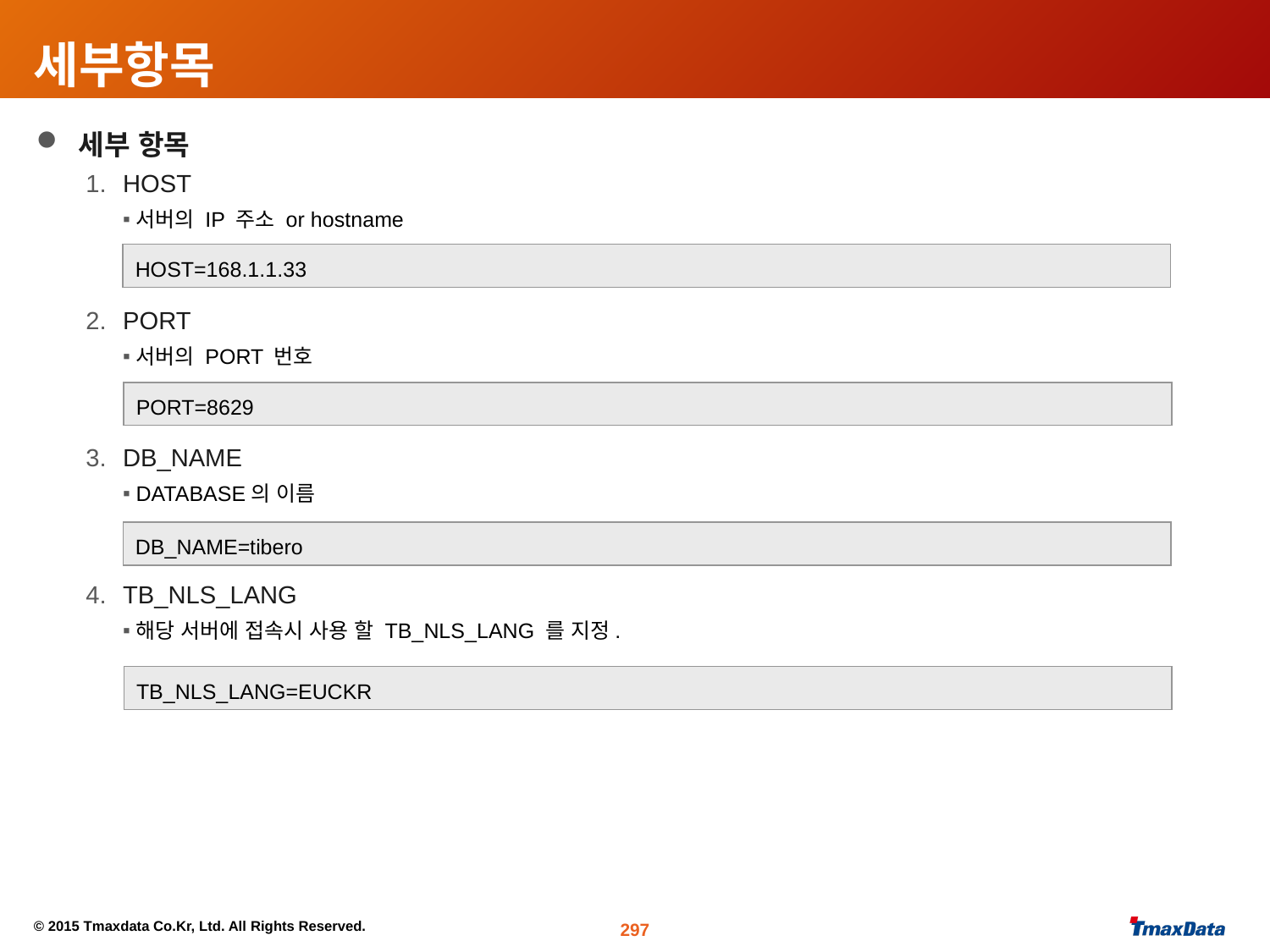

세부항목
세부 항목
HOST
서버의 IP 주소 or hostname

PORT
서버의 PORT 번호

DB_NAME
DATABASE의 이름

TB_NLS_LANG
해당 서버에 접속시 사용 할 TB_NLS_LANG 를 지정.
HOST=168.1.1.33
PORT=8629
DB_NAME=tibero
TB_NLS_LANG=EUCKR